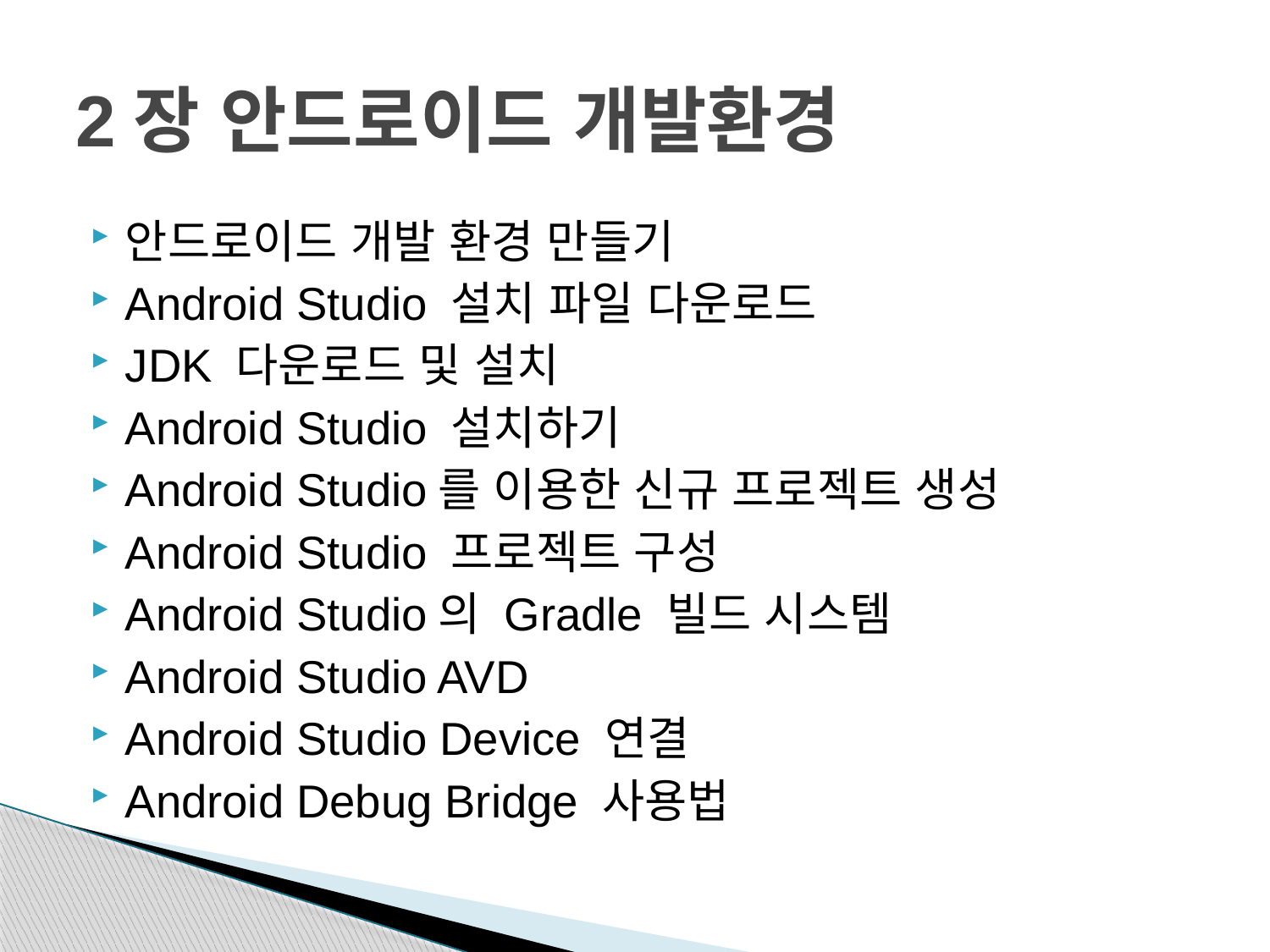

# 2장 안드로이드 개발환경
안드로이드 개발 환경 만들기
Android Studio 설치 파일 다운로드
JDK 다운로드 및 설치
Android Studio 설치하기
Android Studio를 이용한 신규 프로젝트 생성
Android Studio 프로젝트 구성
Android Studio의 Gradle 빌드 시스템
Android Studio AVD
Android Studio Device 연결
Android Debug Bridge 사용법